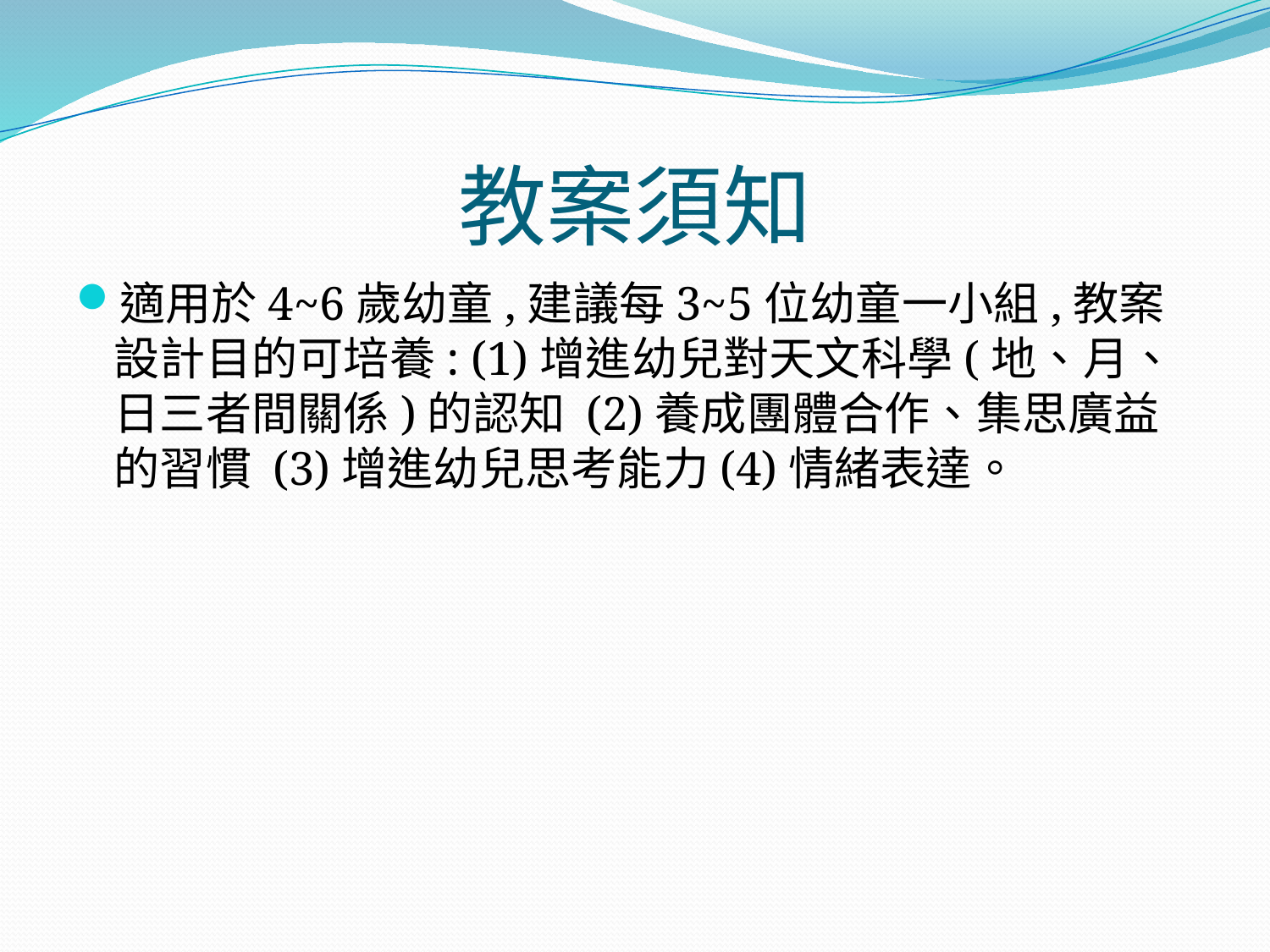

# 教案須知
適用於4~6歲幼童,建議每3~5位幼童一小組,教案設計目的可培養: (1)增進幼兒對天文科學(地、月、日三者間關係)的認知 (2)養成團體合作、集思廣益的習慣 (3)增進幼兒思考能力(4)情緒表達。